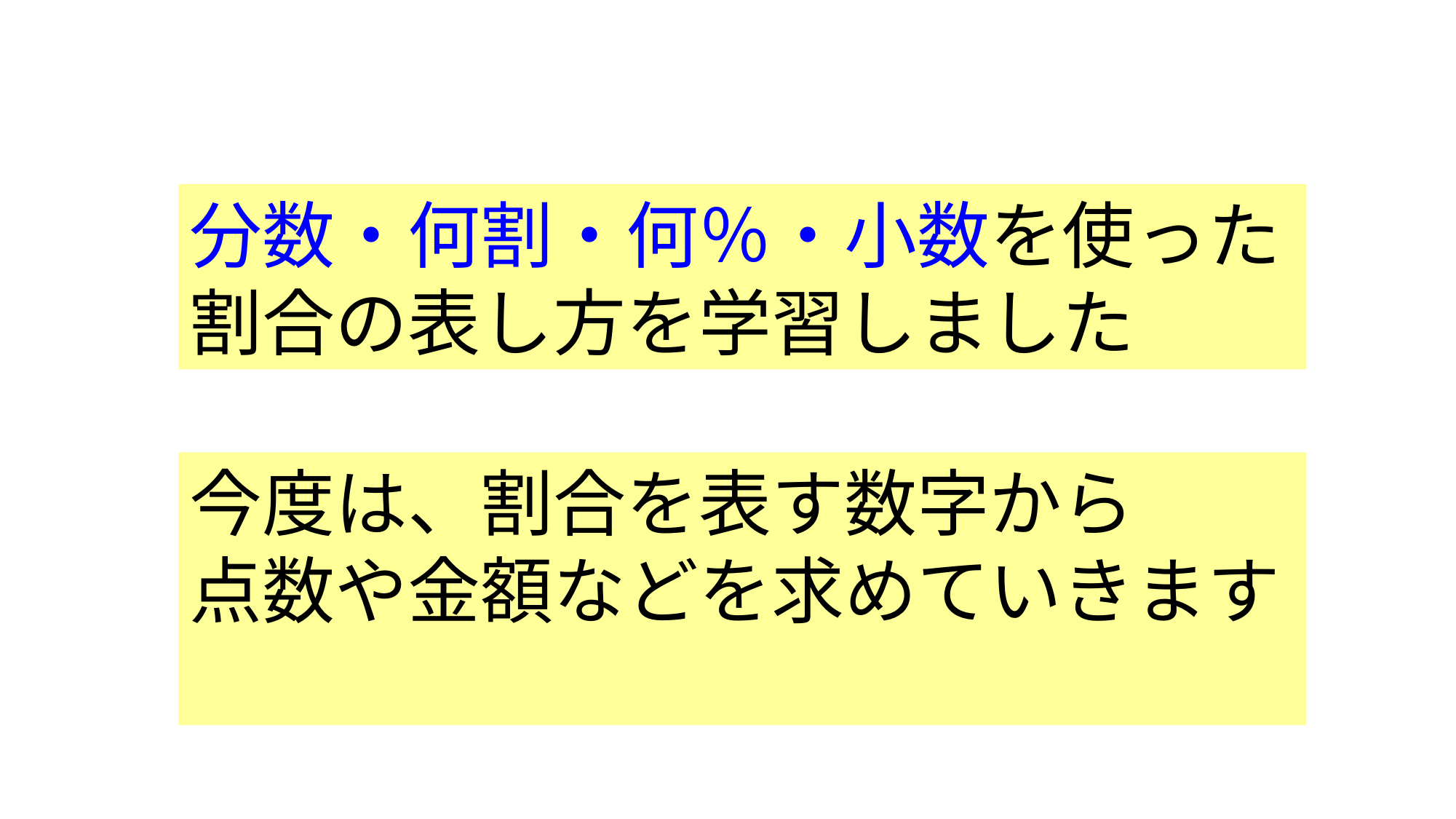

分数・何割・何％・小数を使った
割合の表し方を学習しました
今度は、割合を表す数字から
点数や金額などを求めていきます